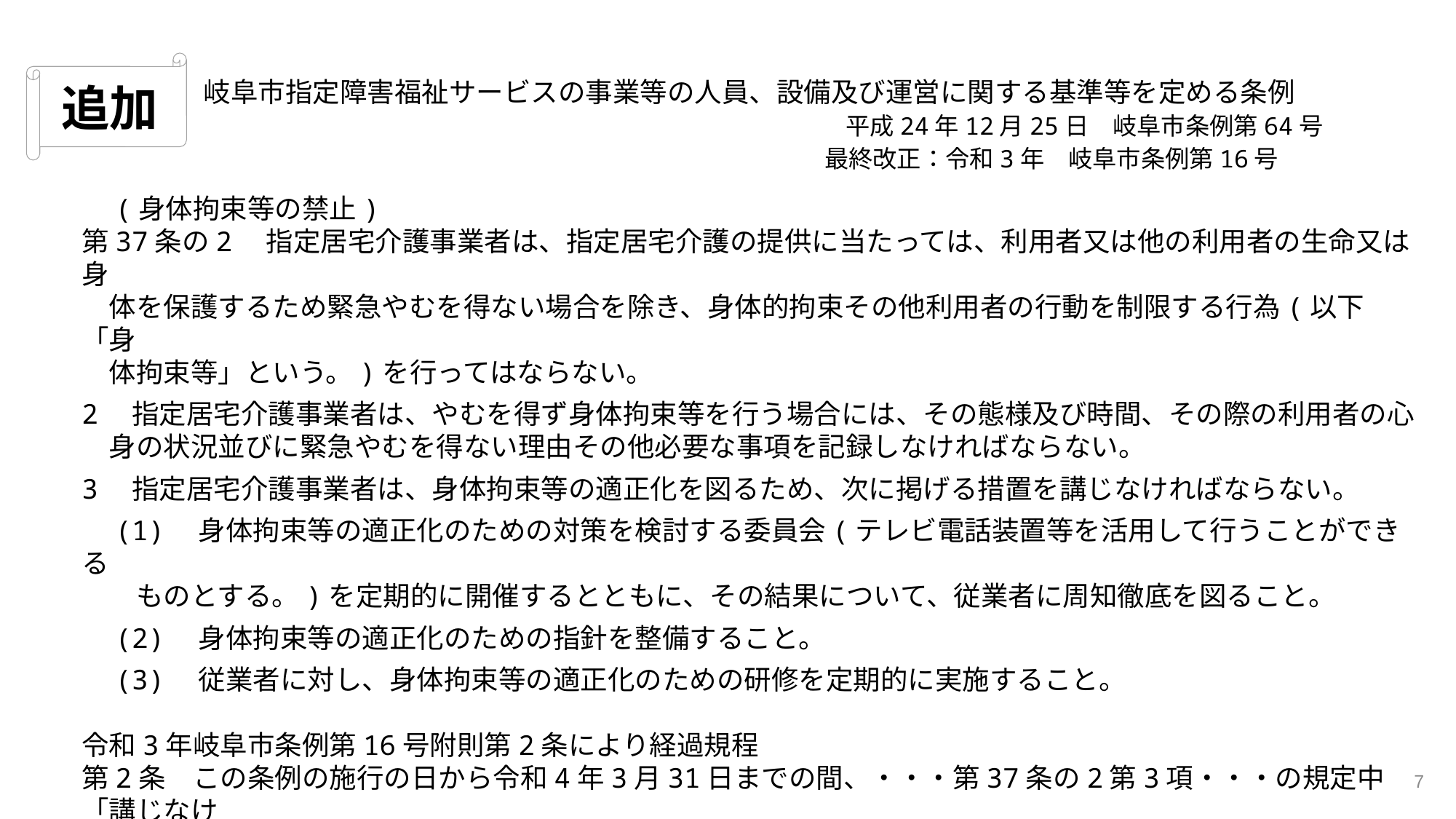

追加
岐阜市指定障害福祉サービスの事業等の人員、設備及び運営に関する基準等を定める条例
　　　　　　　　　　　　　　　　　　　　　　　　　　　　平成24年12月25日　岐阜市条例第64号
　　　　　　　　　　　　　　　　　　　　　　　　　　　 最終改正：令和3年　岐阜市条例第16号

　(身体拘束等の禁止)
第37条の2　指定居宅介護事業者は、指定居宅介護の提供に当たっては、利用者又は他の利用者の生命又は身
　体を保護するため緊急やむを得ない場合を除き、身体的拘束その他利用者の行動を制限する行為(以下「身
　体拘束等」という。)を行ってはならない。

2　指定居宅介護事業者は、やむを得ず身体拘束等を行う場合には、その態様及び時間、その際の利用者の心
　身の状況並びに緊急やむを得ない理由その他必要な事項を記録しなければならない。

3　指定居宅介護事業者は、身体拘束等の適正化を図るため、次に掲げる措置を講じなければならない。

　(1)　身体拘束等の適正化のための対策を検討する委員会(テレビ電話装置等を活用して行うことができる
　　ものとする。)を定期的に開催するとともに、その結果について、従業者に周知徹底を図ること。

　(2)　身体拘束等の適正化のための指針を整備すること。

　(3)　従業者に対し、身体拘束等の適正化のための研修を定期的に実施すること。

令和3年岐阜市条例第16号附則第2条により経過規程
第2条　この条例の施行の日から令和4年3月31日までの間、・・・第37条の2第3項・・・の規定中「講じなけ
　れば」とあるのは、「講ずるよう努めなければ」とする。
7